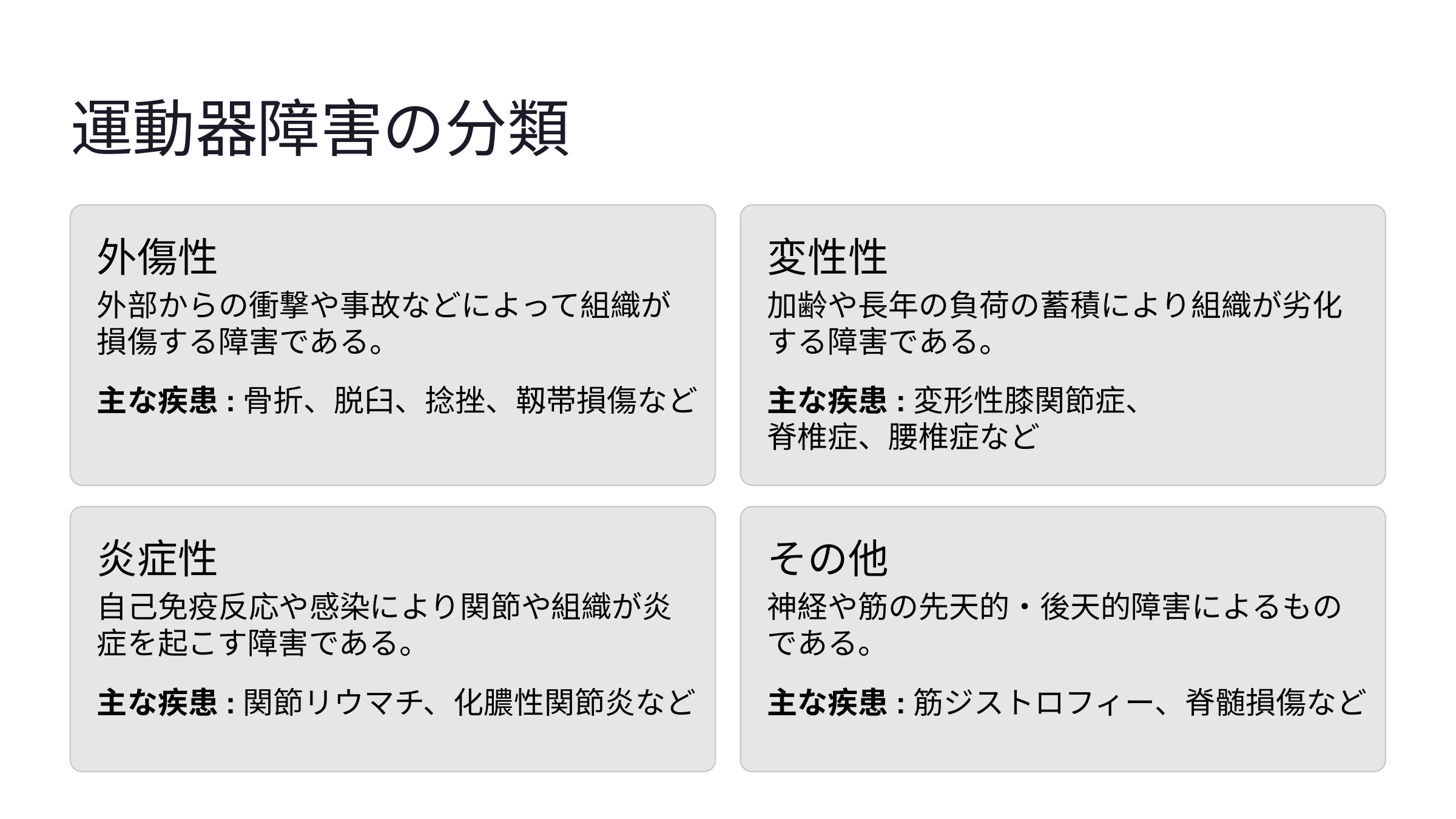

運動器障害の分類

外傷性
変性性
外部からの衝撃や事故などによって組織が損傷する障害である。
加齢や長年の負荷の蓄積により組織が劣化する障害である。
主な疾患:骨折、脱臼、捻挫、靱帯損傷など
主な疾患:変形性膝関節症、
脊椎症、腰椎症など

炎症性
その他
自己免疫反応や感染により関節や組織が炎症を起こす障害である。
神経や筋の先天的・後天的障害によるもの
である。
主な疾患:関節リウマチ、化膿性関節炎など
主な疾患:筋ジストロフィー、脊髄損傷など